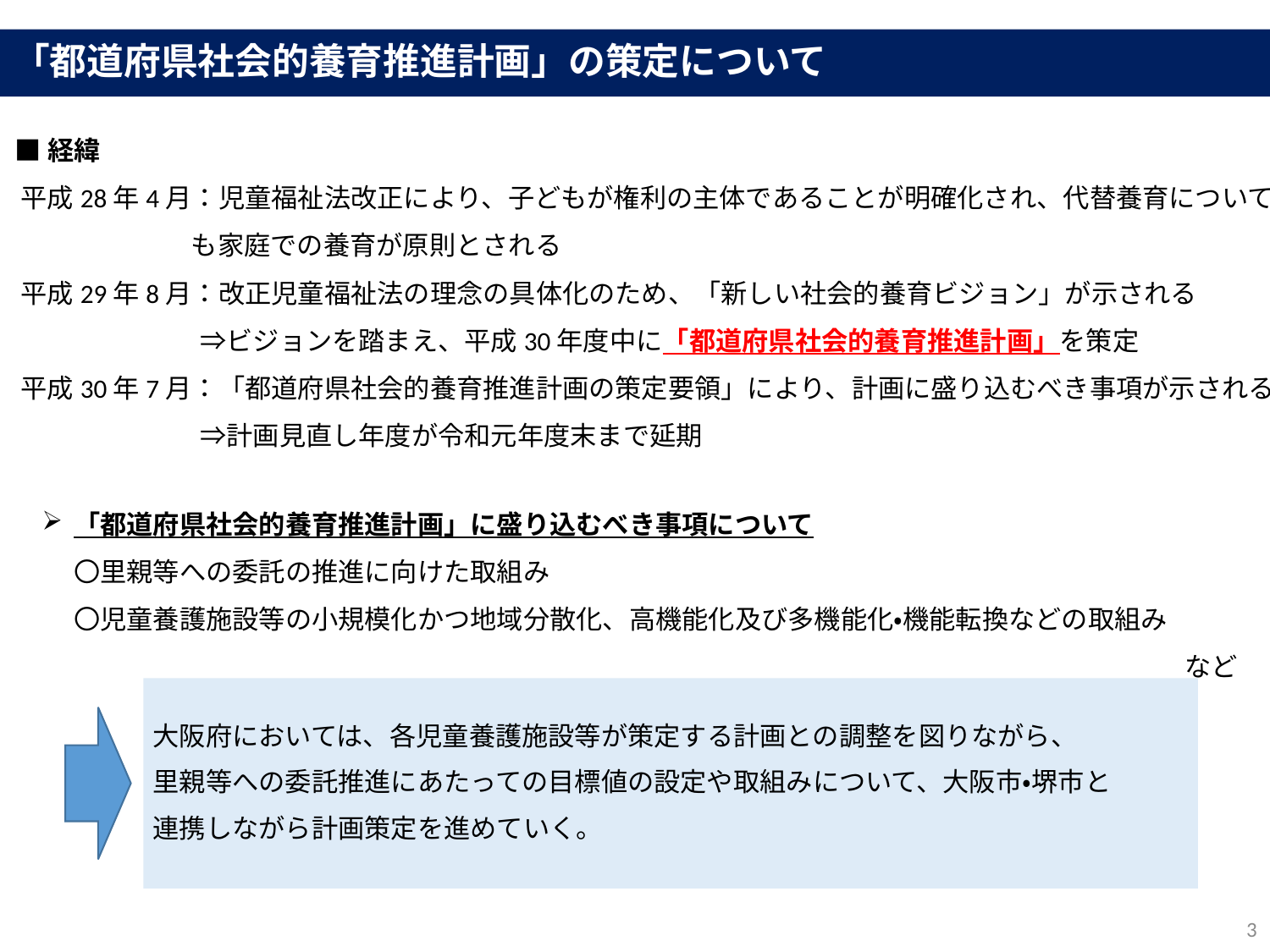

# 「都道府県社会的養育推進計画」の策定について
■経緯
 平成28年4月：児童福祉法改正により、子どもが権利の主体であることが明確化され、代替養育について
　　　　　　   も家庭での養育が原則とされる
 平成29年8月：改正児童福祉法の理念の具体化のため、「新しい社会的養育ビジョン」が示される
　　　　　　　⇒ビジョンを踏まえ、平成30年度中に「都道府県社会的養育推進計画」を策定
 平成30年7月：「都道府県社会的養育推進計画の策定要領」により、計画に盛り込むべき事項が示される
　　　　　　　⇒計画見直し年度が令和元年度末まで延期
「都道府県社会的養育推進計画」に盛り込むべき事項について
〇里親等への委託の推進に向けた取組み
〇児童養護施設等の小規模化かつ地域分散化、高機能化及び多機能化・機能転換などの取組み
　　　　　　　　　　　　　　　　　　　　　　　　　　　　　　　　　　　　　　　　　　など
大阪府においては、各児童養護施設等が策定する計画との調整を図りながら、
里親等への委託推進にあたっての目標値の設定や取組みについて、大阪市・堺市と
連携しながら計画策定を進めていく。

3